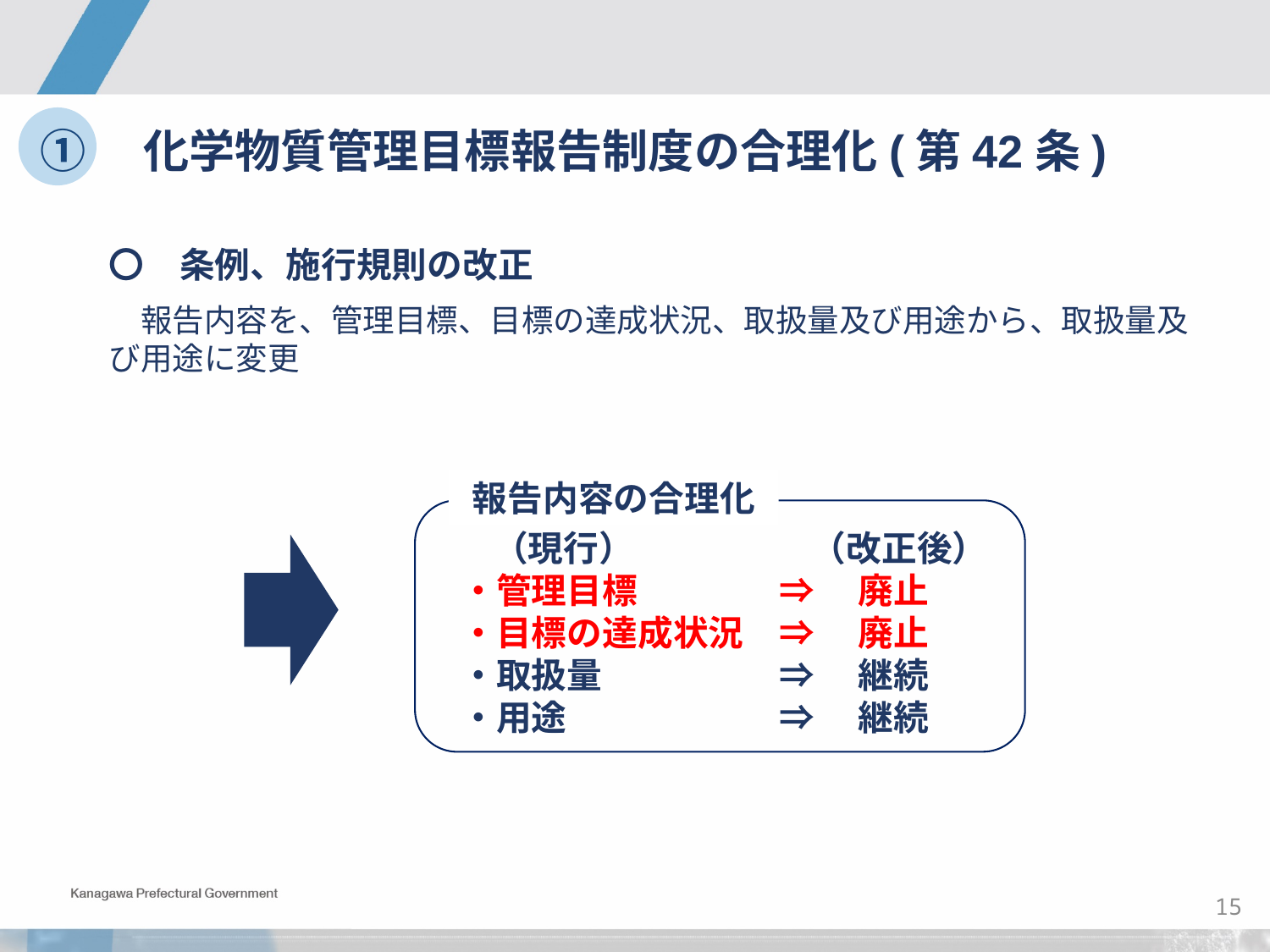

①　化学物質管理目標報告制度の合理化(第42条)
〇　条例、施行規則の改正
　報告内容を、管理目標、目標の達成状況、取扱量及び用途から、取扱量及び用途に変更
報告内容の合理化

　（現行）　　　　　（改正後）
・管理目標　　　　⇒　 廃止
・目標の達成状況　⇒　 廃止
・取扱量　　　　　⇒　 継続
・用途　　　　　　⇒　 継続

15